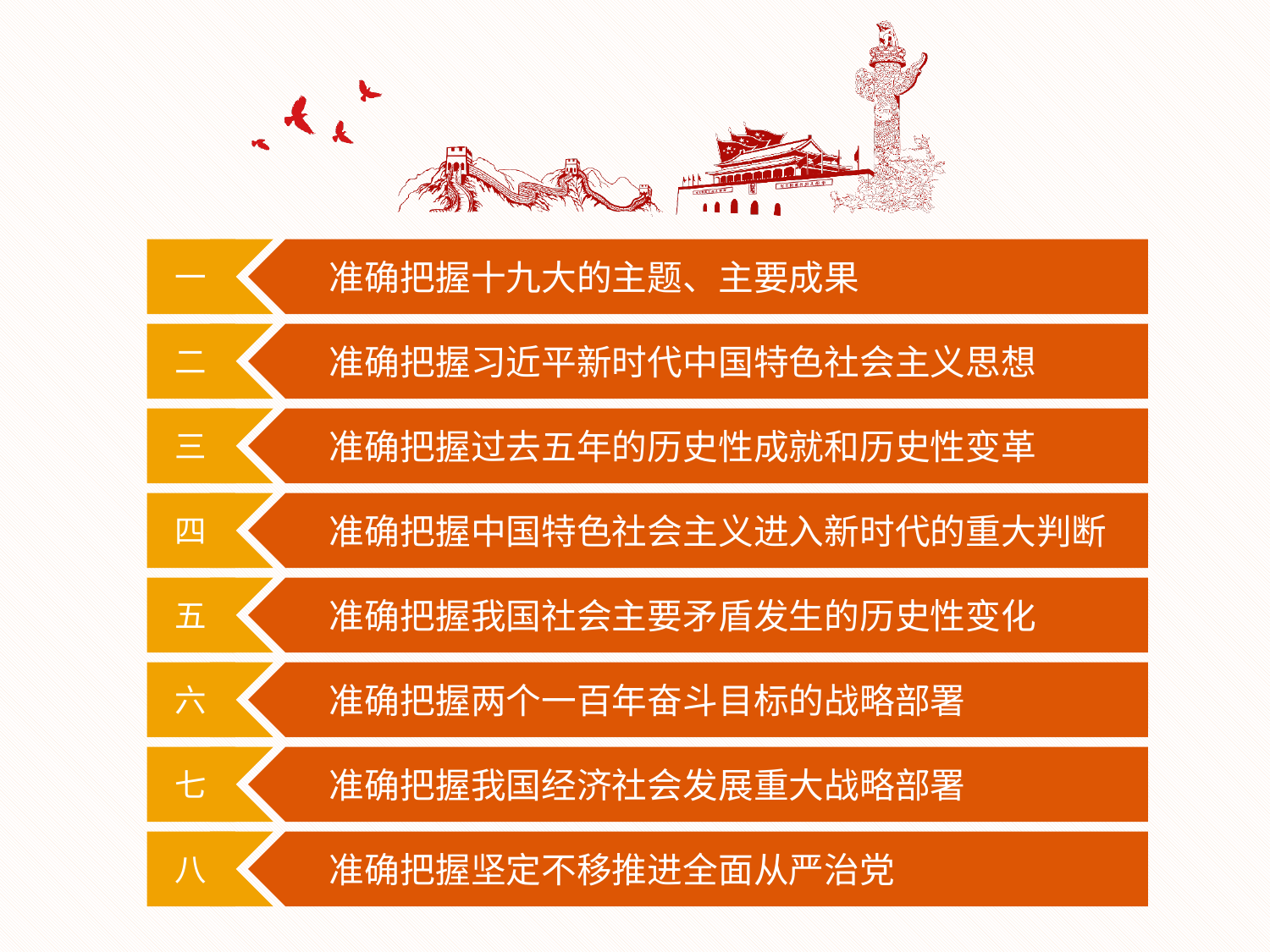

一

准确把握十九大的主题、主要成果
二

准确把握习近平新时代中国特色社会主义思想
三

准确把握过去五年的历史性成就和历史性变革
四

准确把握中国特色社会主义进入新时代的重大判断
五

准确把握我国社会主要矛盾发生的历史性变化
六

准确把握两个一百年奋斗目标的战略部署
七

准确把握我国经济社会发展重大战略部署
八

准确把握坚定不移推进全面从严治党